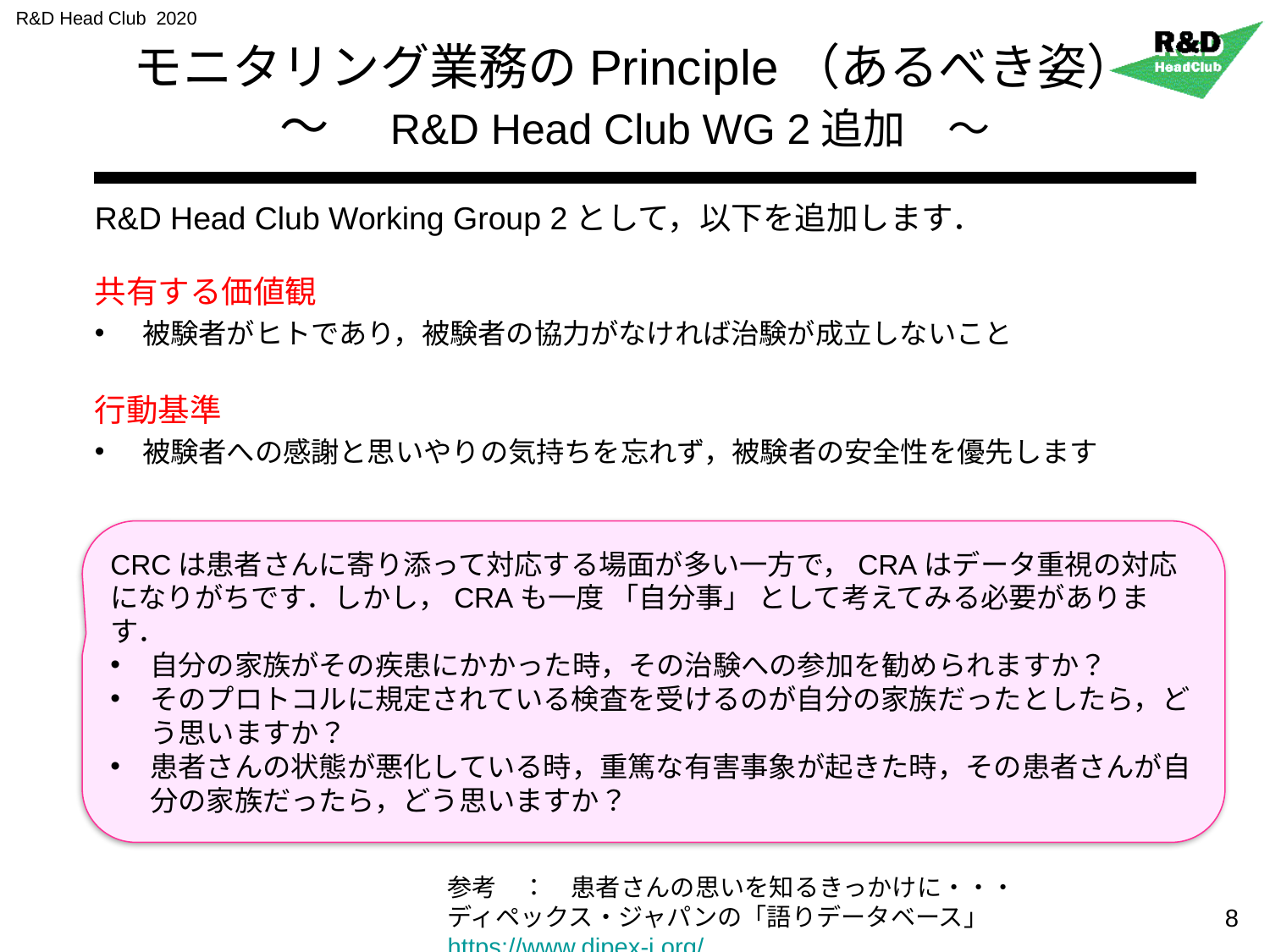

R&D Head Club  2020
# モニタリング業務のPrinciple（あるべき姿） ～　R&D Head Club WG 2追加　～
R&D Head Club Working Group 2として，以下を追加します．

共有する価値観
被験者がヒトであり，被験者の協力がなければ治験が成立しないこと

行動基準
被験者への感謝と思いやりの気持ちを忘れず，被験者の安全性を優先します
CRCは患者さんに寄り添って対応する場面が多い一方で，CRAはデータ重視の対応になりがちです．しかし，CRAも一度 「自分事」 として考えてみる必要があります．
自分の家族がその疾患にかかった時，その治験への参加を勧められますか？
そのプロトコルに規定されている検査を受けるのが自分の家族だったとしたら，どう思いますか？
患者さんの状態が悪化している時，重篤な有害事象が起きた時，その患者さんが自分の家族だったら，どう思いますか？
参考　：　患者さんの思いを知るきっかけに・・・
ディペックス・ジャパンの「語りデータベース」 https://www.dipex-j.org/
8